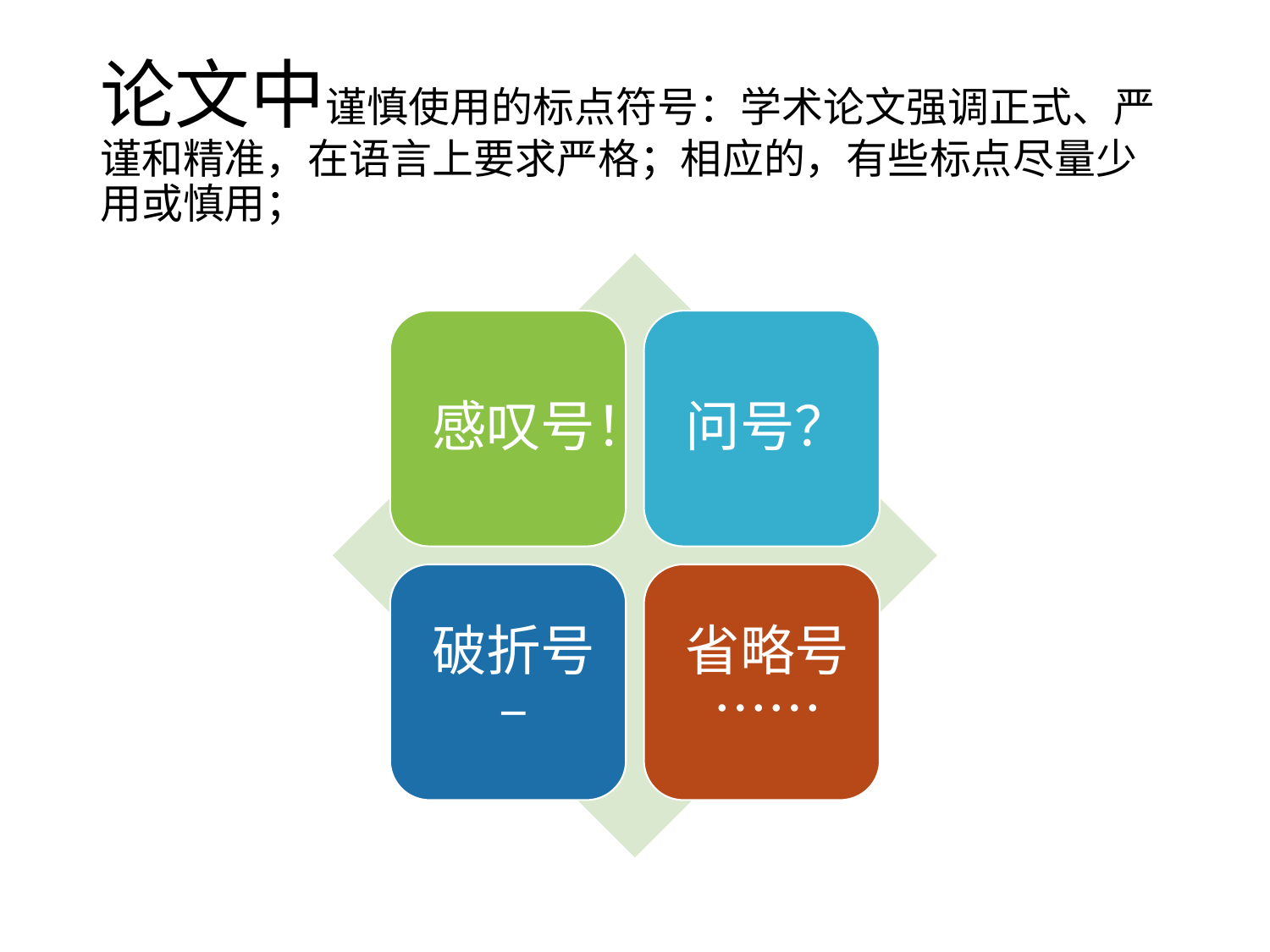

# 论文中谨慎使用的标点符号：学术论文强调正式、严谨和精准，在语言上要求严格；相应的，有些标点尽量少用或慎用；
感叹号！
问号？
破折号 –
省略号 ……